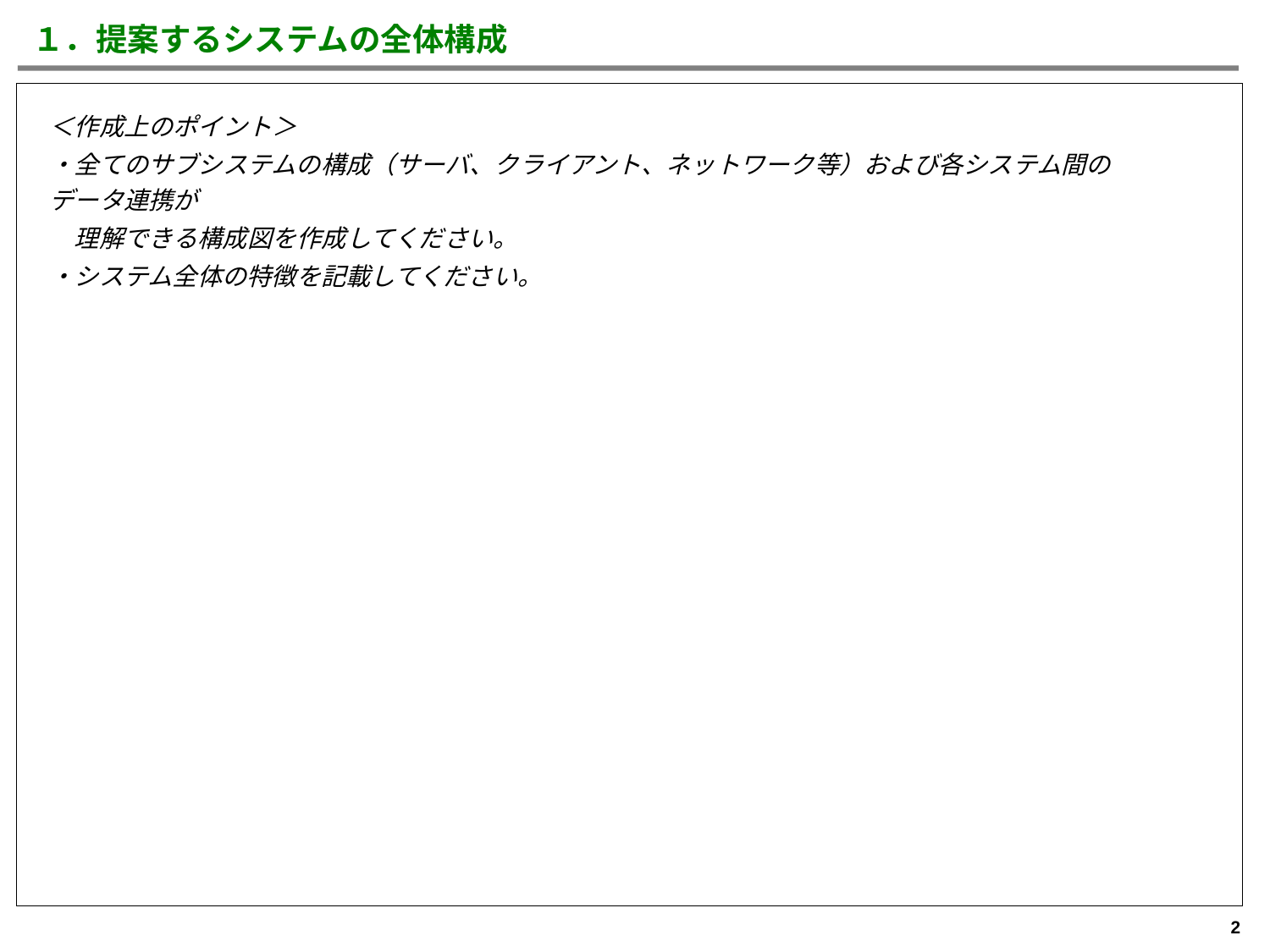

１．提案するシステムの全体構成
＜作成上のポイント＞
・全てのサブシステムの構成（サーバ、クライアント、ネットワーク等）および各システム間のデータ連携が
　理解できる構成図を作成してください。
・システム全体の特徴を記載してください。
2